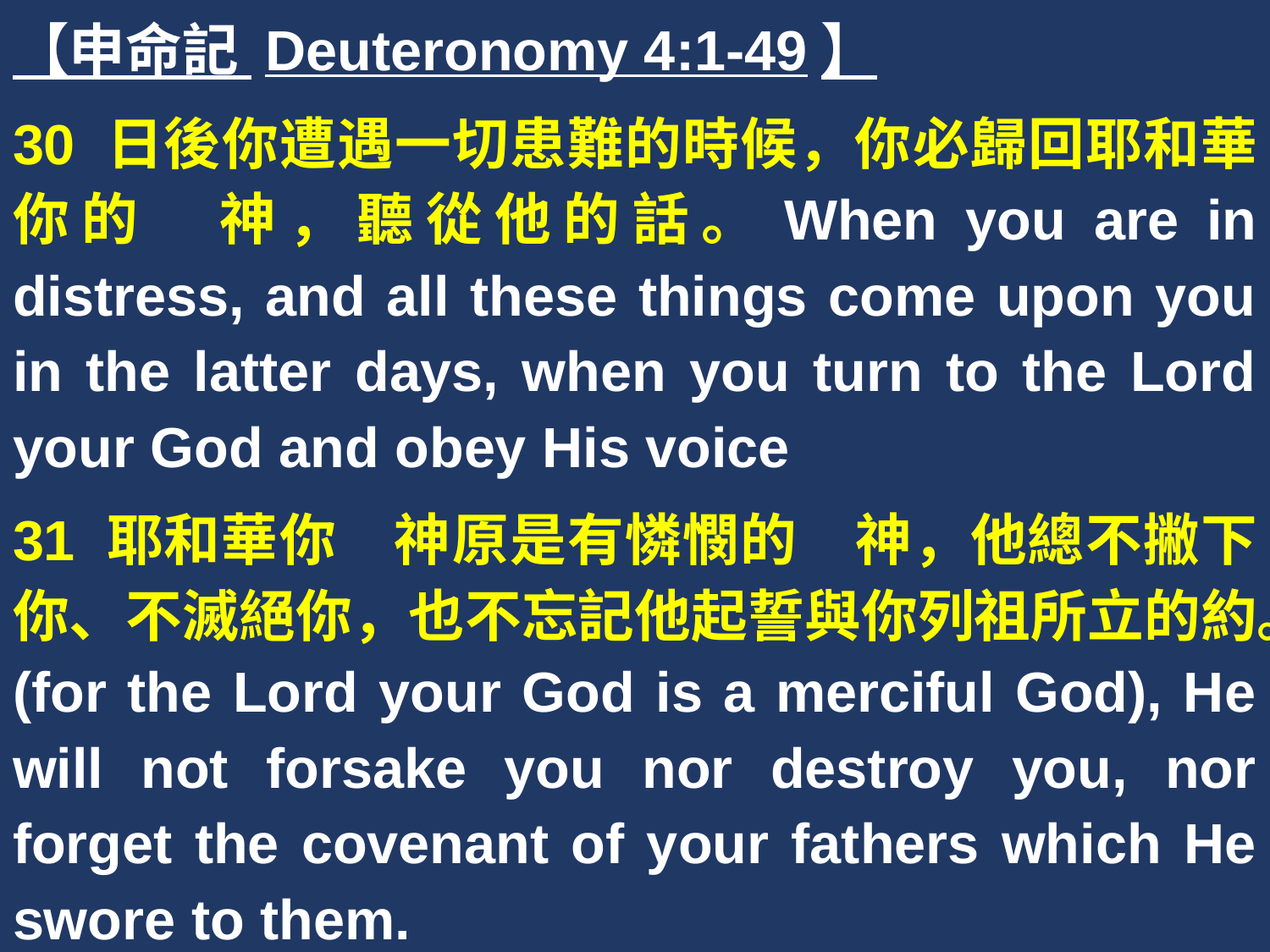

【申命記 Deuteronomy 4:1-49】
30 日後你遭遇一切患難的時候，你必歸回耶和華你的　神，聽從他的話。When you are in distress, and all these things come upon you in the latter days, when you turn to the Lord your God and obey His voice
31 耶和華你　神原是有憐憫的　神，他總不撇下你、不滅絕你，也不忘記他起誓與你列祖所立的約。(for the Lord your God is a merciful God), He will not forsake you nor destroy you, nor forget the covenant of your fathers which He swore to them.